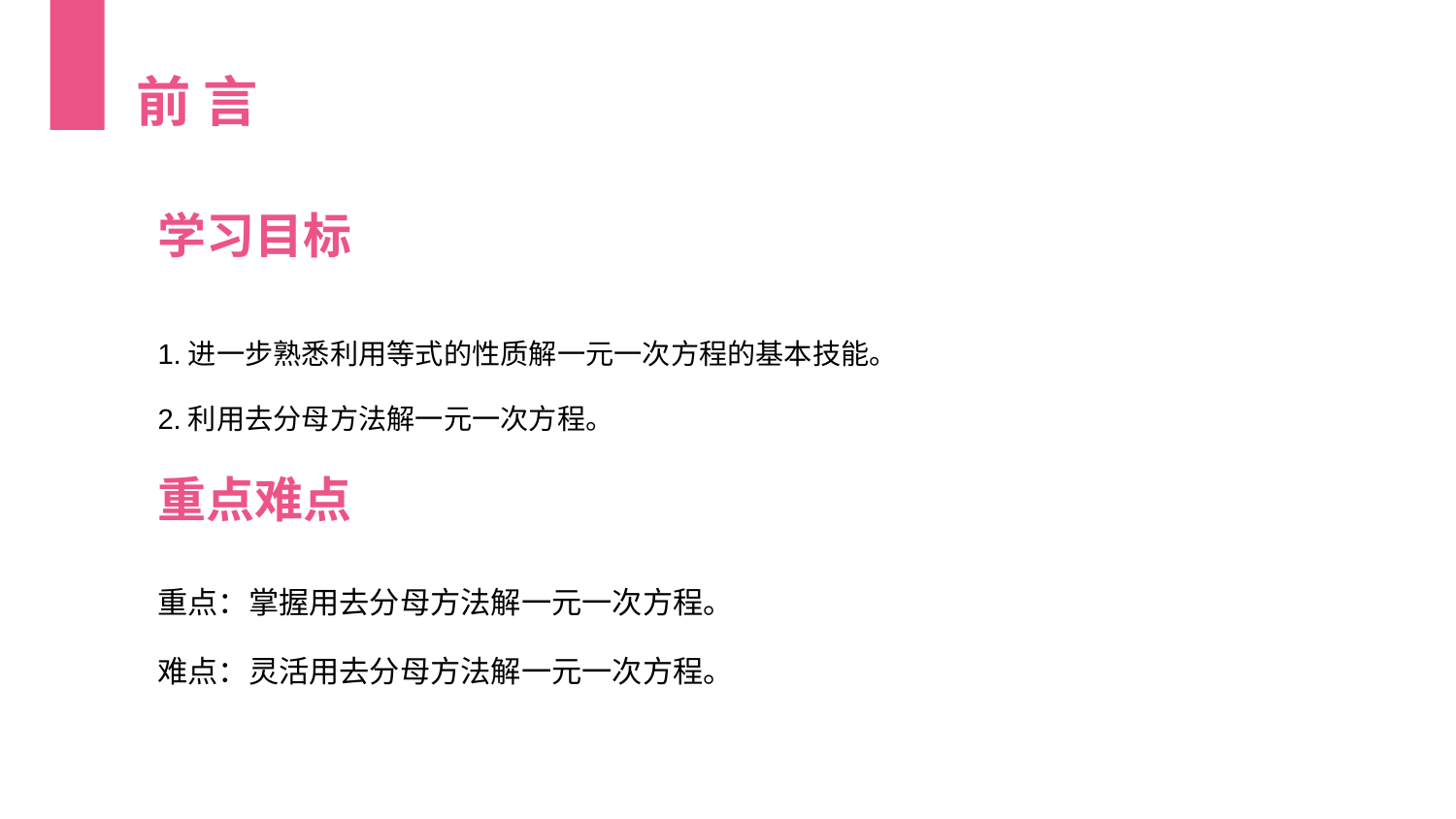

前 言
学习目标
1.进一步熟悉利用等式的性质解一元一次方程的基本技能。
2.利用去分母方法解一元一次方程。
重点难点
重点：掌握用去分母方法解一元一次方程。
难点：灵活用去分母方法解一元一次方程。